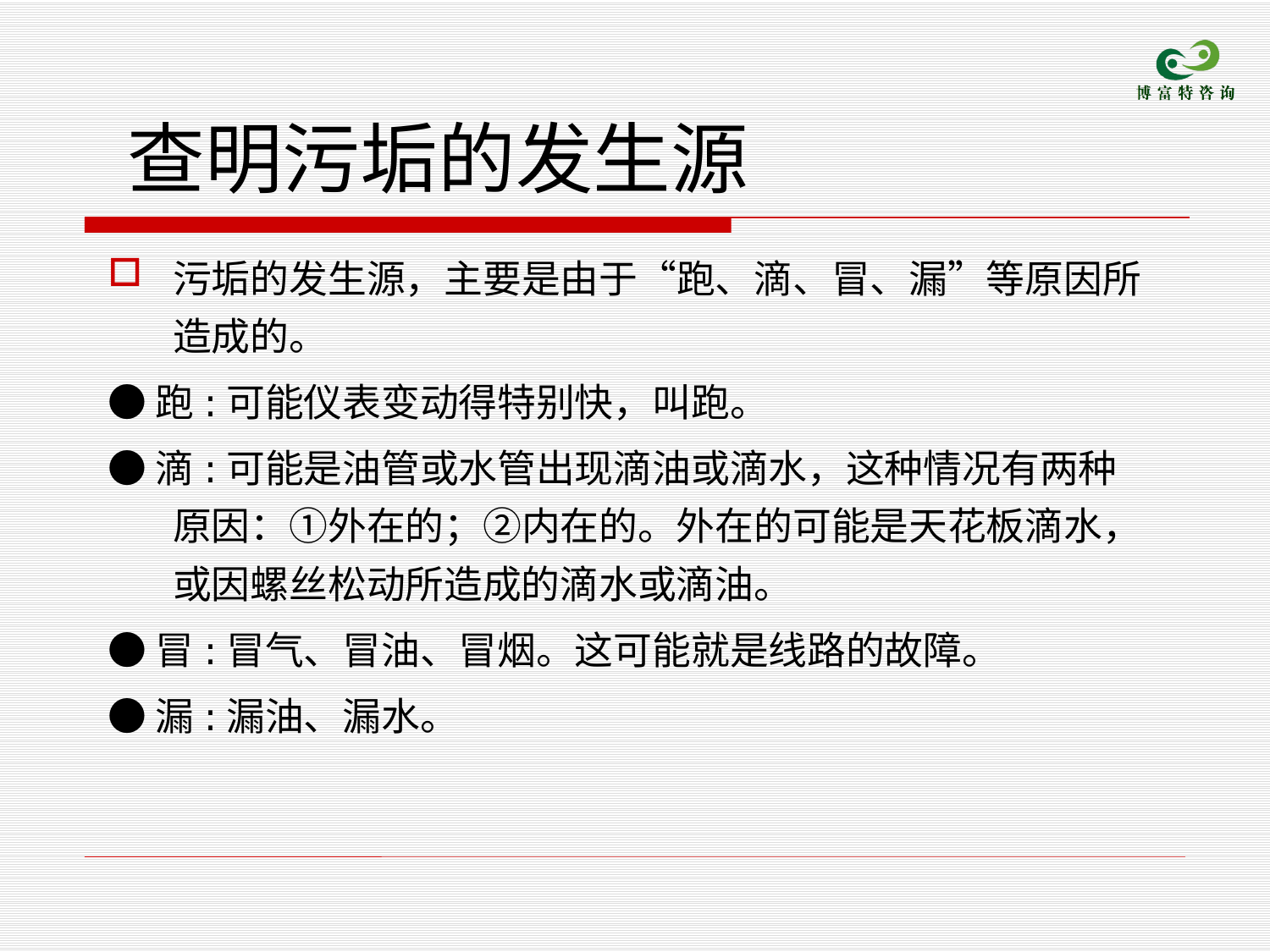

查明污垢的发生源
污垢的发生源，主要是由于“跑、滴、冒、漏”等原因所造成的。
●跑:可能仪表变动得特别快，叫跑。
●滴:可能是油管或水管出现滴油或滴水，这种情况有两种原因：①外在的；②内在的。外在的可能是天花板滴水，或因螺丝松动所造成的滴水或滴油。
●冒:冒气、冒油、冒烟。这可能就是线路的故障。
●漏:漏油、漏水。
195